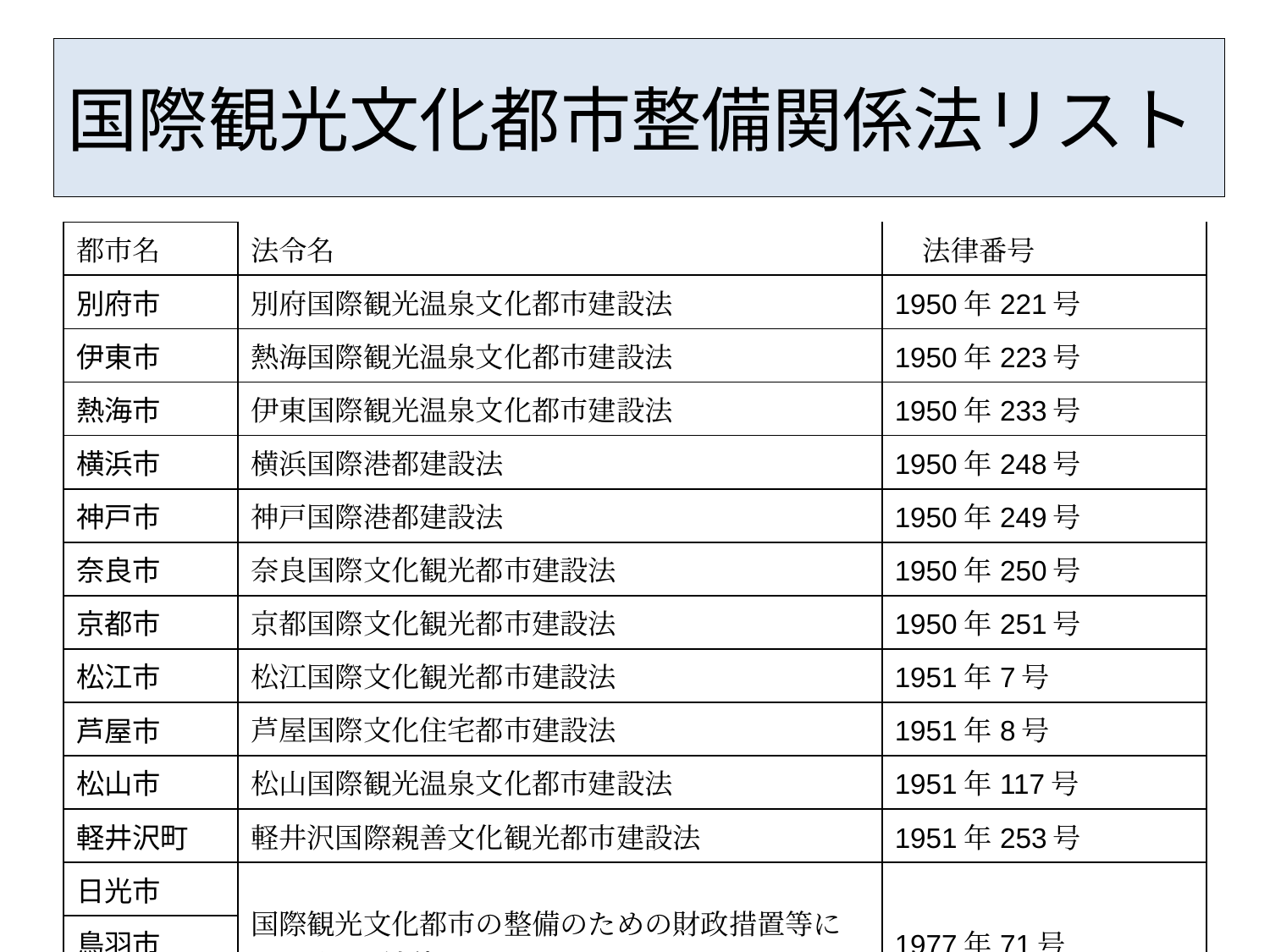

# 国際観光文化都市整備関係法リスト
| 都市名 | 法令名 | 法律番号 |
| --- | --- | --- |
| 別府市 | 別府国際観光温泉文化都市建設法 | 1950年221号 |
| 伊東市 | 熱海国際観光温泉文化都市建設法 | 1950年223号 |
| 熱海市 | 伊東国際観光温泉文化都市建設法 | 1950年233号 |
| 横浜市 | 横浜国際港都建設法 | 1950年248号 |
| 神戸市 | 神戸国際港都建設法 | 1950年249号 |
| 奈良市 | 奈良国際文化観光都市建設法 | 1950年250号 |
| 京都市 | 京都国際文化観光都市建設法 | 1950年251号 |
| 松江市 | 松江国際文化観光都市建設法 | 1951年7号 |
| 芦屋市 | 芦屋国際文化住宅都市建設法 | 1951年8号 |
| 松山市 | 松山国際観光温泉文化都市建設法 | 1951年117号 |
| 軽井沢町 | 軽井沢国際親善文化観光都市建設法 | 1951年253号 |
| 日光市 | 国際観光文化都市の整備のための財政措置等に関する法律 | 1977年71号 |
| 鳥羽市 |  |  |
| 長崎市 |  |  |